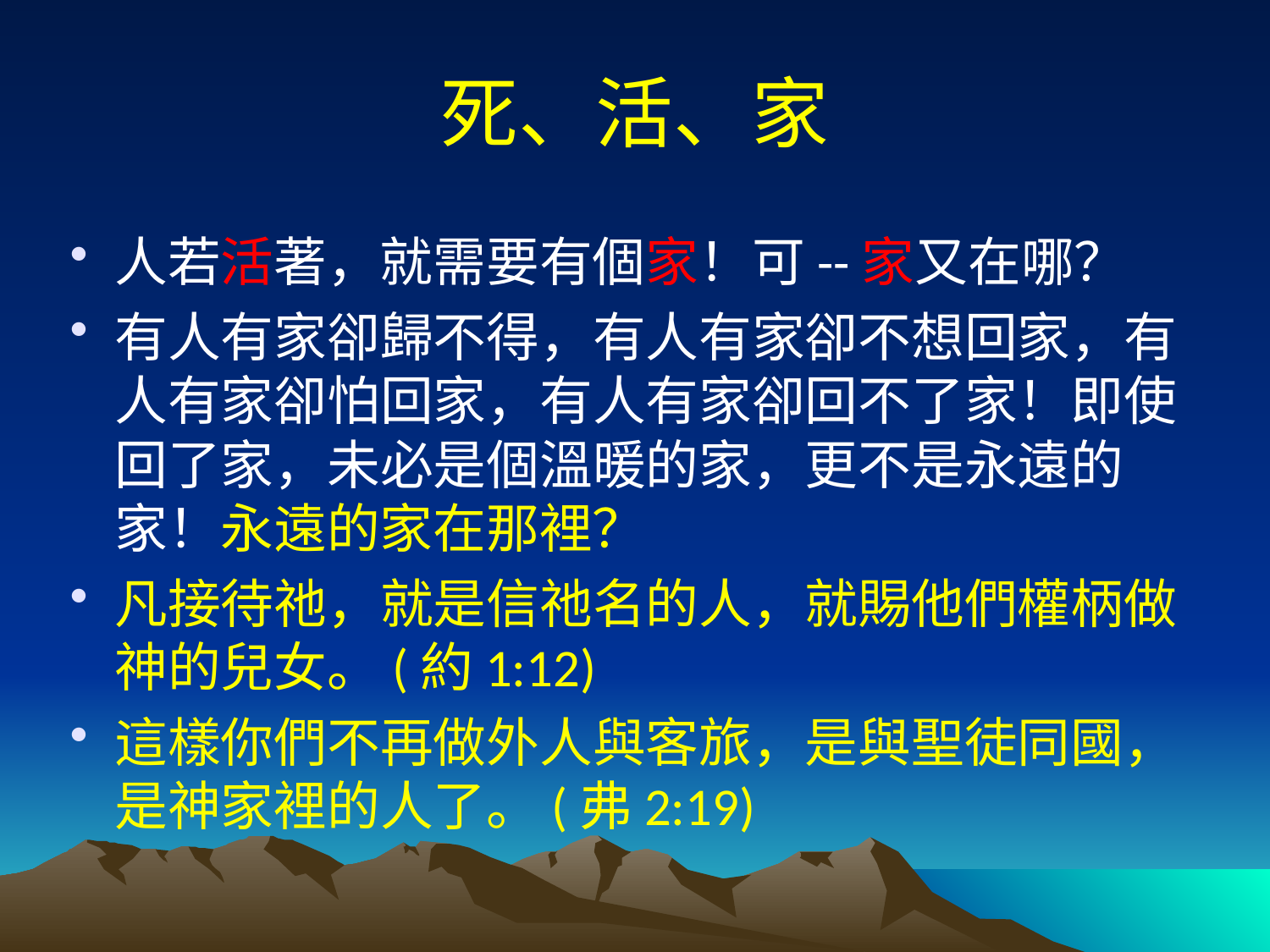

# 死、活、家
人若活著，就需要有個家！可--家又在哪？
有人有家卻歸不得，有人有家卻不想回家，有人有家卻怕回家，有人有家卻回不了家！即使回了家，未必是個溫暖的家，更不是永遠的家！永遠的家在那裡？
凡接待祂，就是信祂名的人，就賜他們權柄做神的兒女。(約1:12)
這樣你們不再做外人與客旅，是與聖徒同國，是神家裡的人了。(弗2:19)